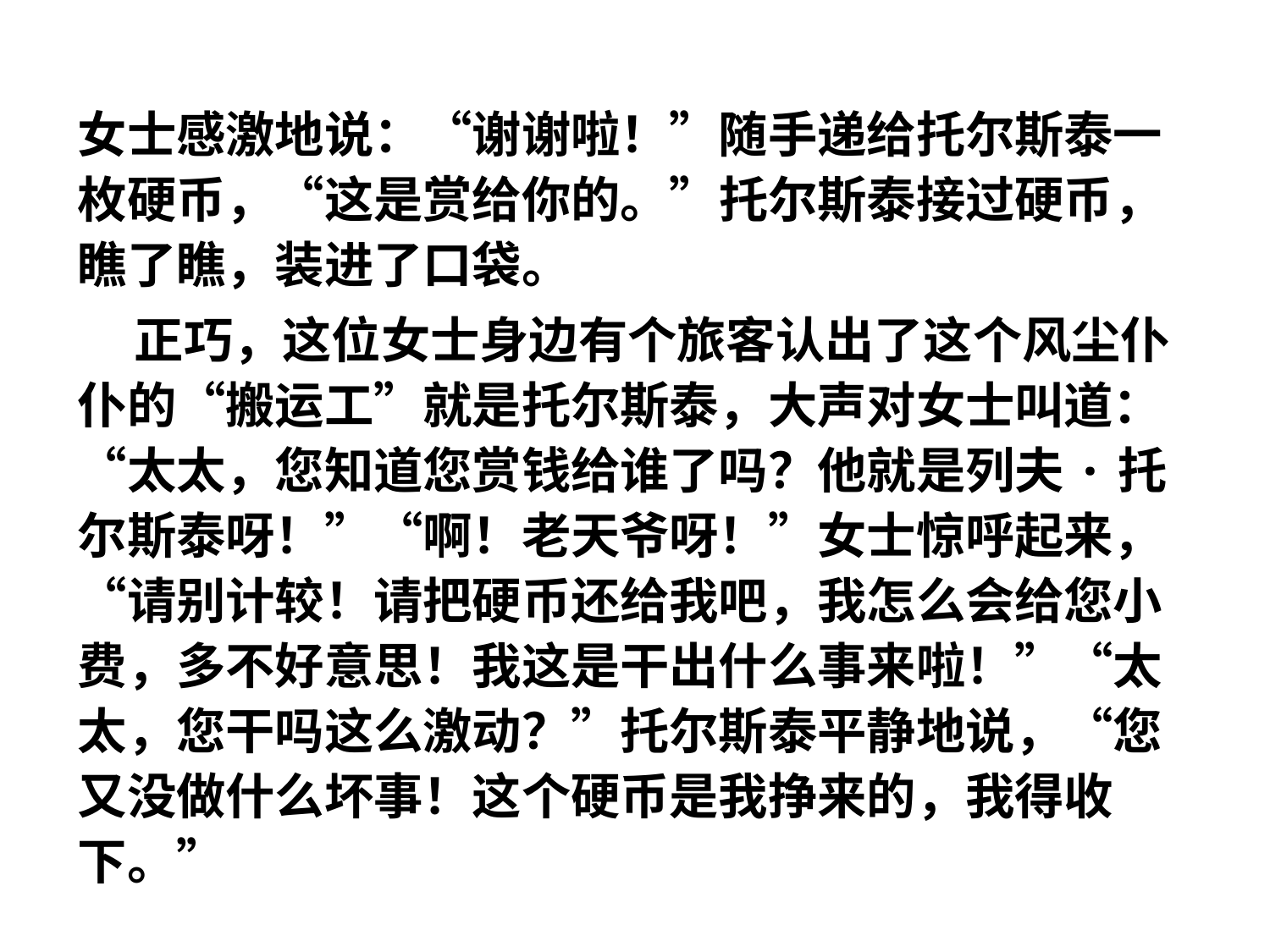

女士感激地说：“谢谢啦！”随手递给托尔斯泰一枚硬币，“这是赏给你的。”托尔斯泰接过硬币，瞧了瞧，装进了口袋。
    正巧，这位女士身边有个旅客认出了这个风尘仆仆的“搬运工”就是托尔斯泰，大声对女士叫道：“太太，您知道您赏钱给谁了吗？他就是列夫·托尔斯泰呀！”“啊！老天爷呀！”女士惊呼起来，“请别计较！请把硬币还给我吧，我怎么会给您小费，多不好意思！我这是干出什么事来啦！”“太太，您干吗这么激动？”托尔斯泰平静地说，“您又没做什么坏事！这个硬币是我挣来的，我得收下。”